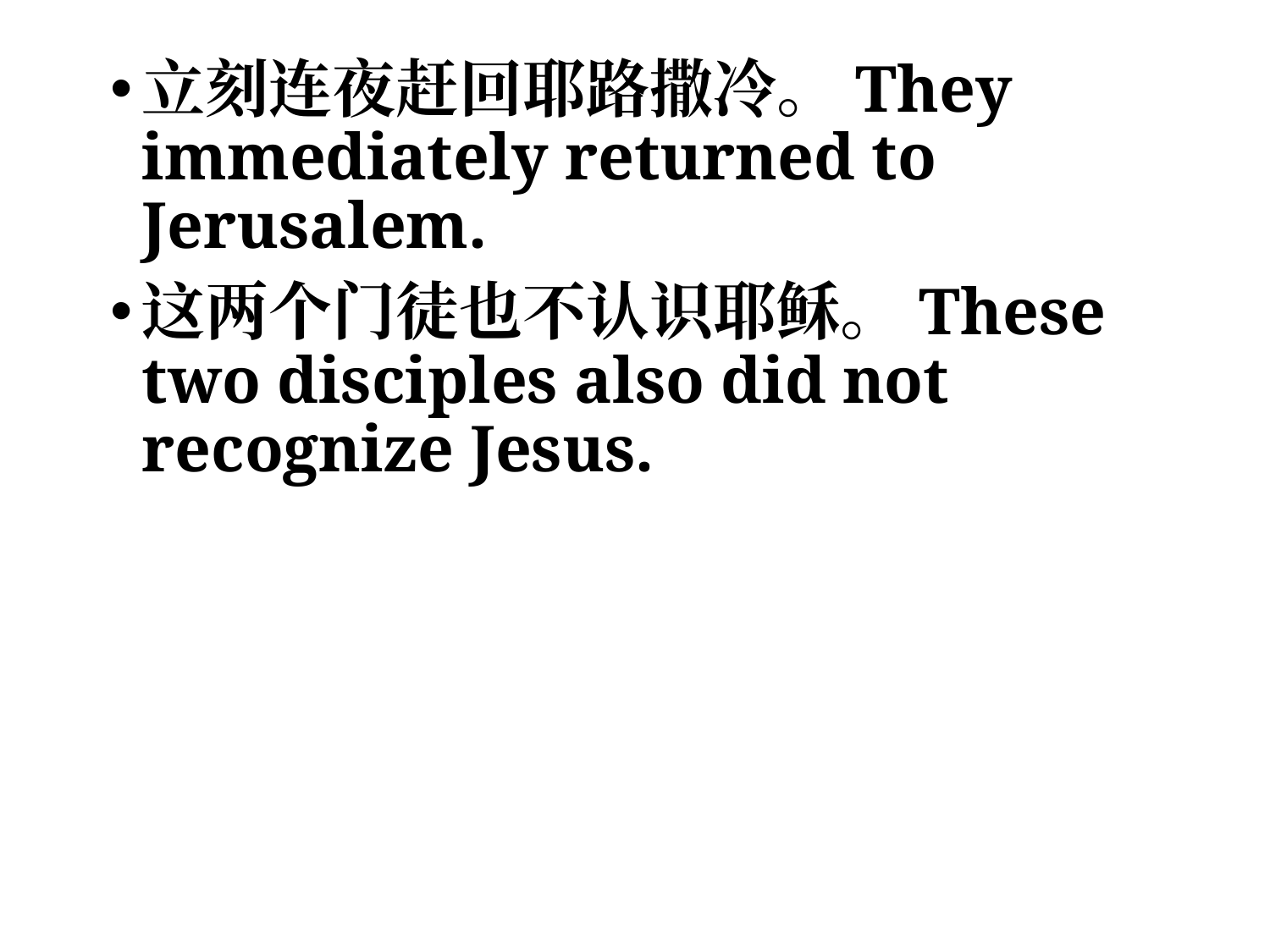

立刻连夜赶回耶路撒冷。They immediately returned to Jerusalem.
这两个门徒也不认识耶稣。These two disciples also did not recognize Jesus.